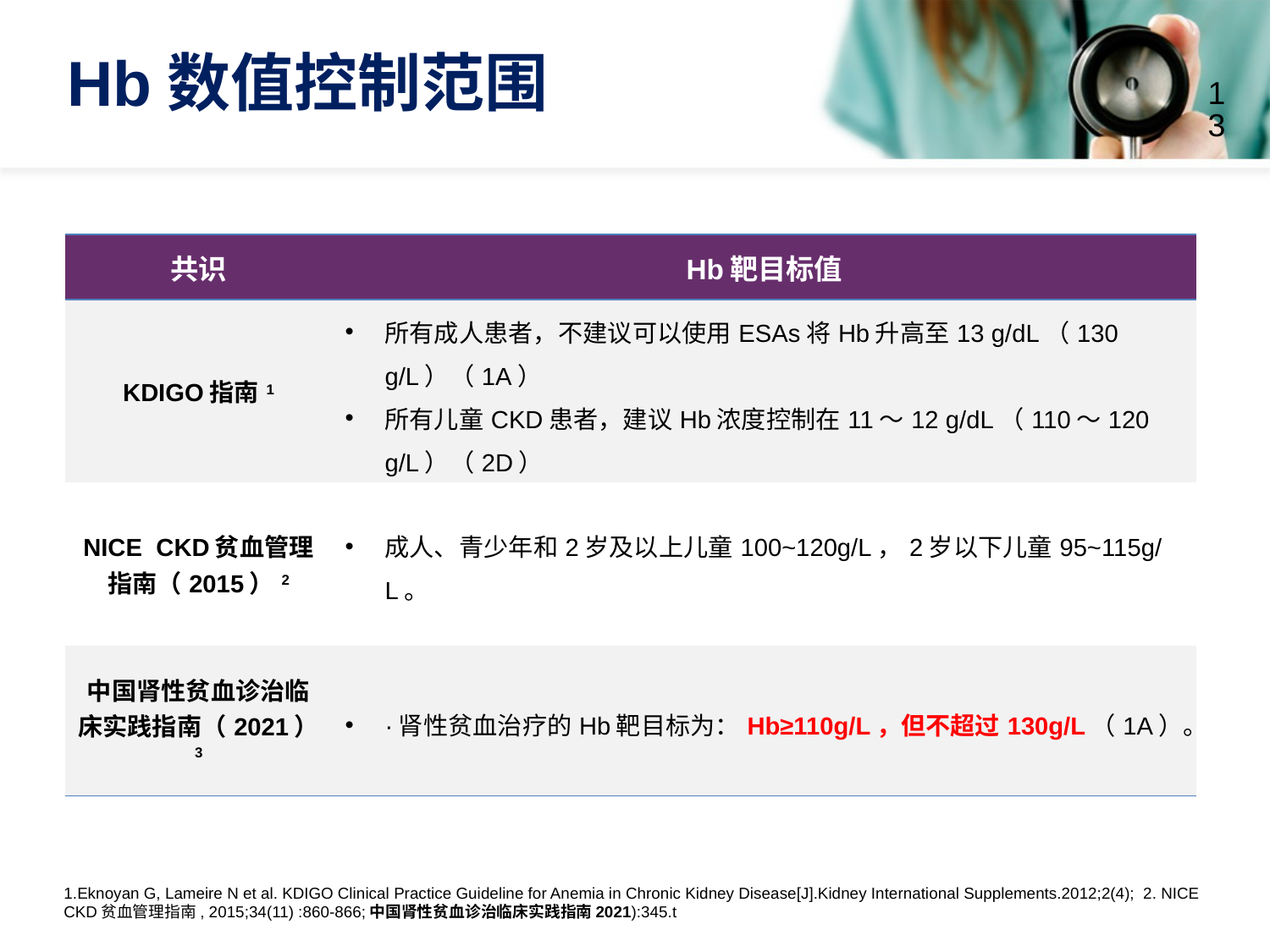

Hb数值控制范围
13
| 共识 | Hb靶目标值 |
| --- | --- |
| KDIGO指南1 | 所有成人患者，不建议可以使用ESAs将Hb升高至13 g/dL（130 g/L）（1A） 所有儿童CKD患者，建议Hb浓度控制在11～12 g/dL（110～120 g/L）（2D） |
| NICE CKD贫血管理指南（2015） 2 | 成人、青少年和2岁及以上儿童100~120g/L，2岁以下儿童95~115g/L。 |
| 中国肾性贫血诊治临床实践指南（2021） 3 | ·肾性贫血治疗的Hb靶目标为：Hb≥110g/L，但不超过130g/L（1A）。 |
最新指南提到血红蛋白应该控制在XXX

1.Eknoyan G, Lameire N et al. KDIGO Clinical Practice Guideline for Anemia in Chronic Kidney Disease[J].Kidney International Supplements.2012;2(4);  2. NICE  CKD贫血管理指南, 2015;34(11) :860-866;中国肾性贫血诊治临床实践指南2021):345.t